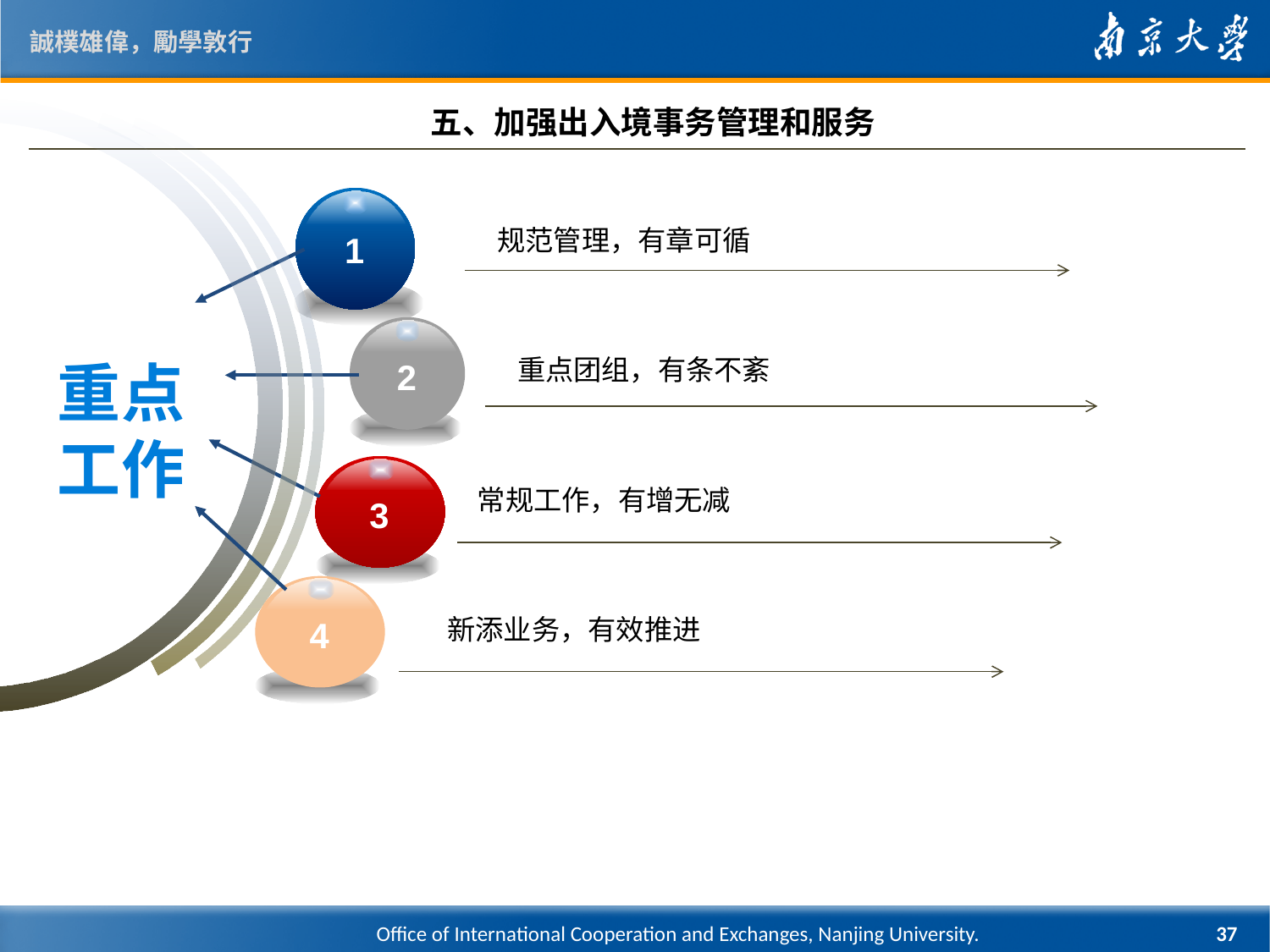

五、加强出入境事务管理和服务

1
规范管理，有章可循

2

重点团组，有条不紊
重点工作

3

常规工作，有增无减

4

新添业务，有效推进